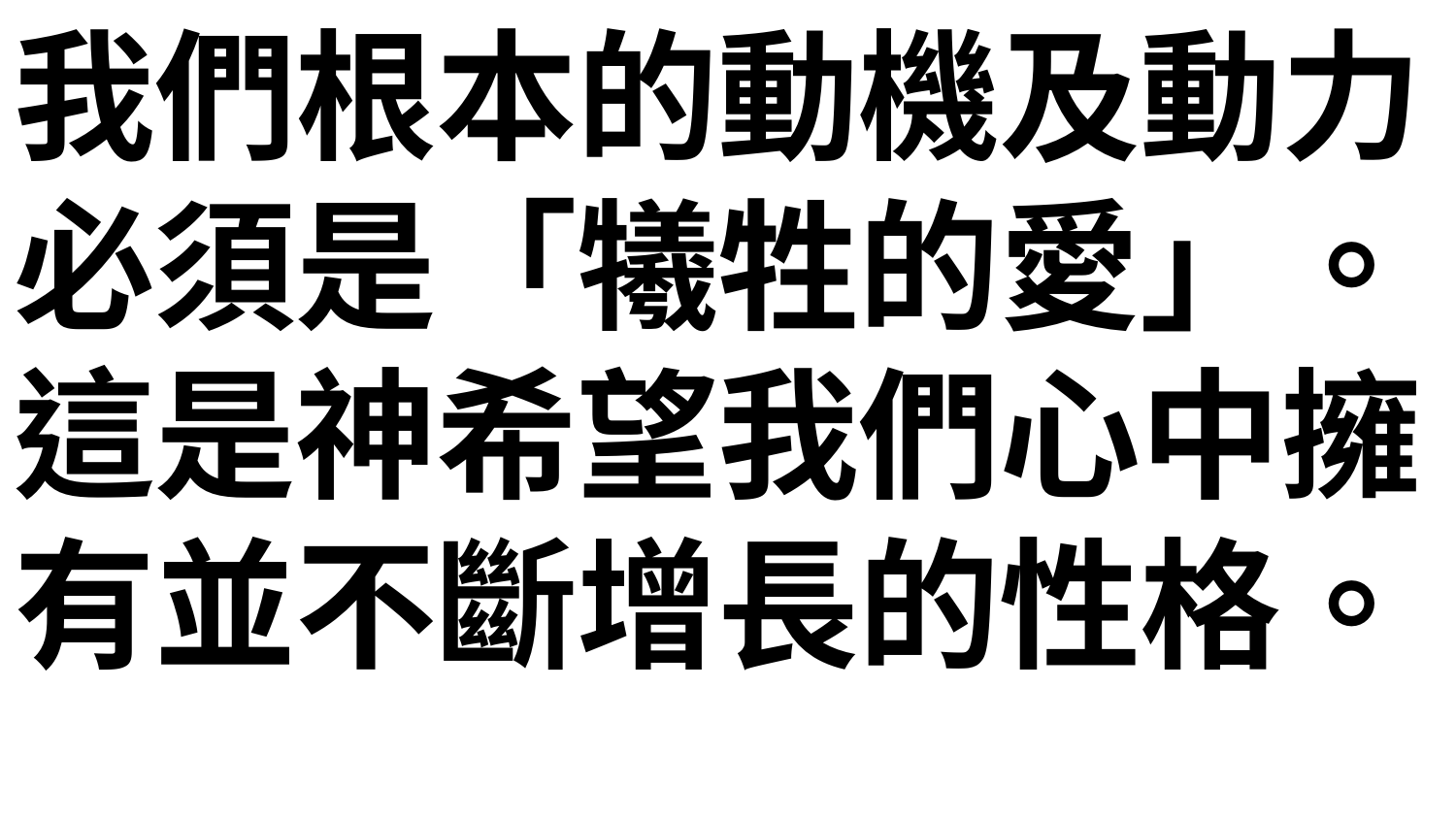

我們根本的動機及動力必須是「犧牲的愛」。這是神希望我們心中擁有並不斷增長的性格。